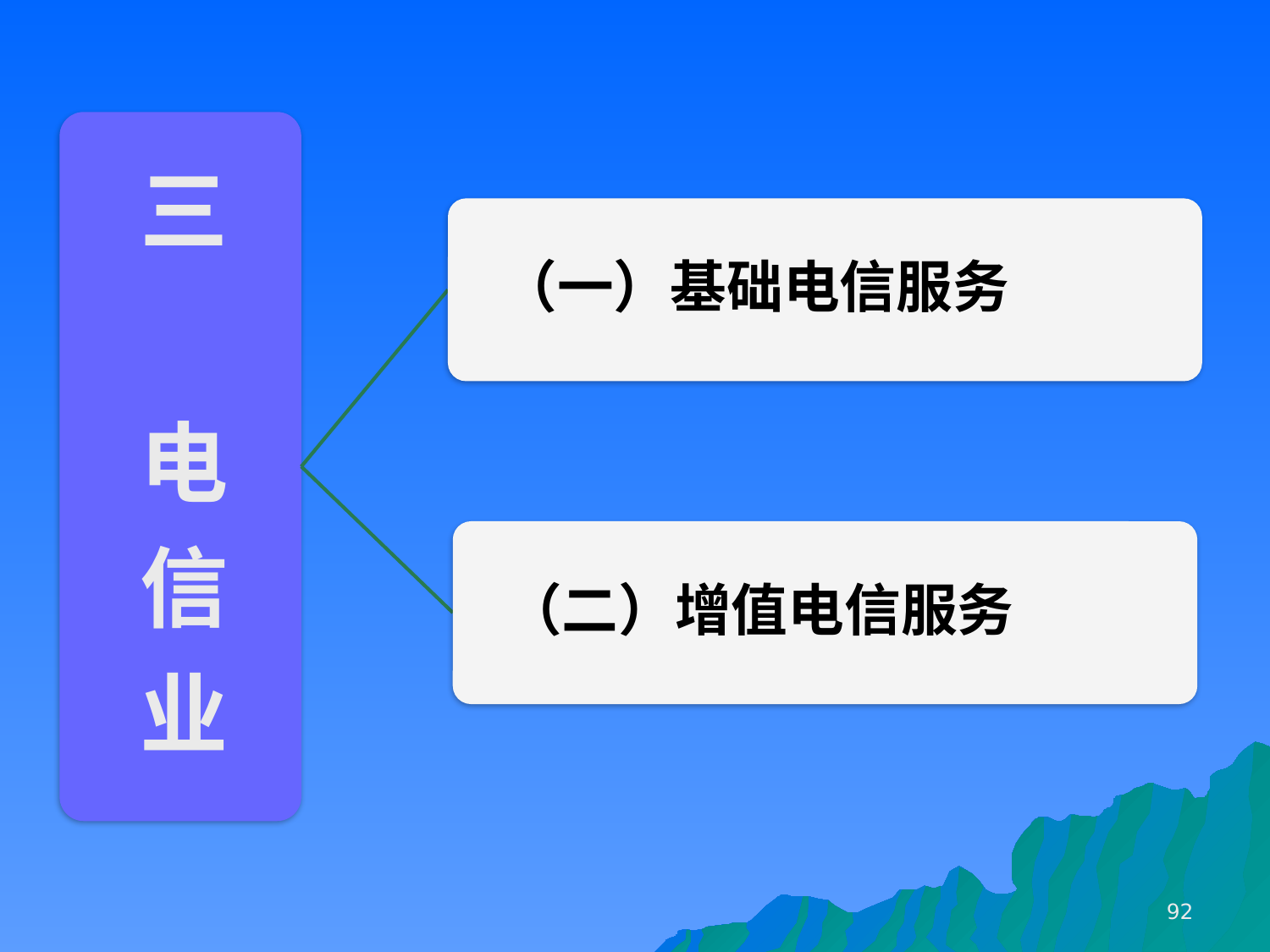

三

电
信
业

  （一）基础电信服务

  （二）增值电信服务
92